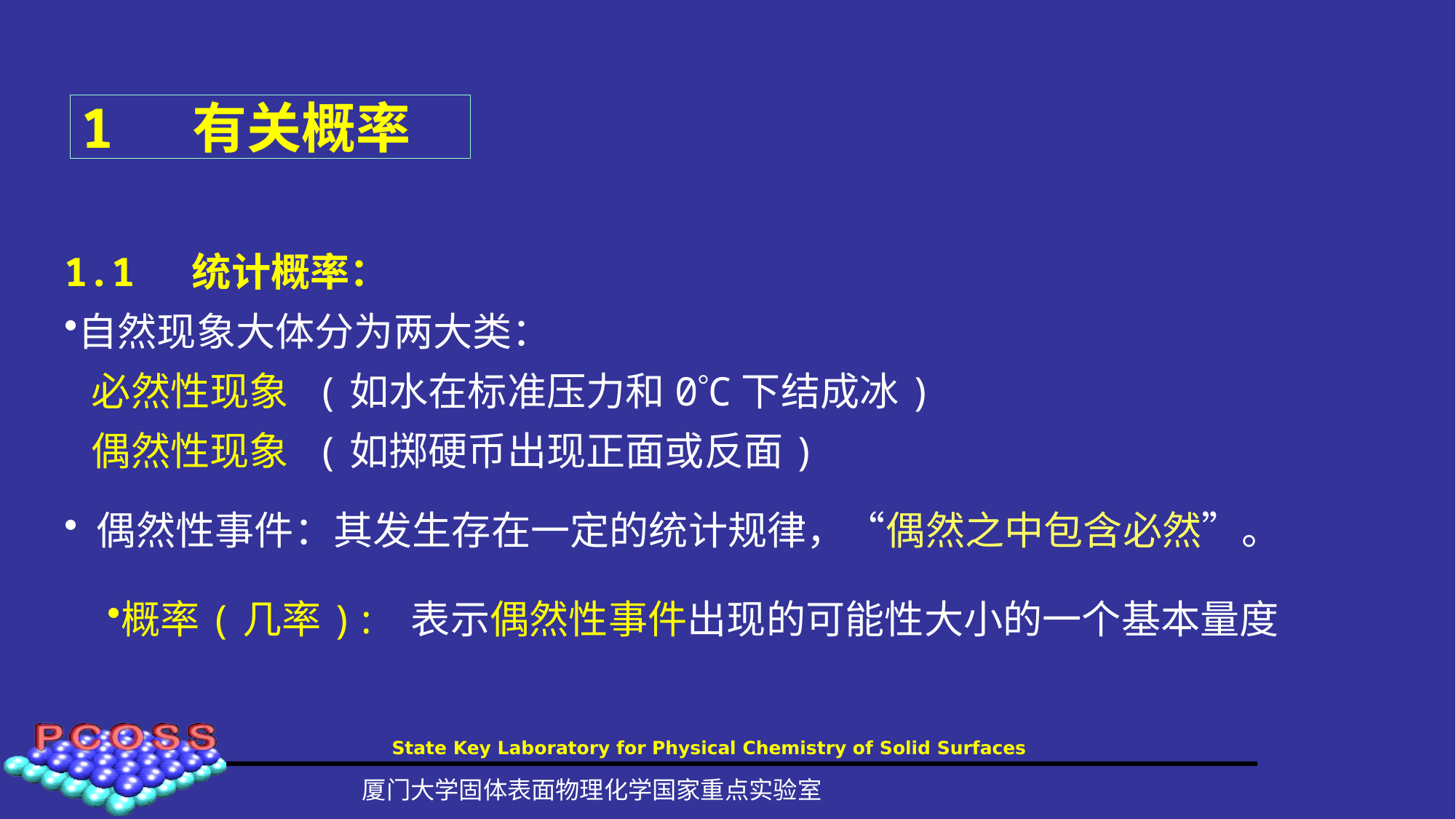

# 1  有关概率
1.1  统计概率：
自然现象大体分为两大类：
  必然性现象  (如水在标准压力和0°C下结成冰)
  偶然性现象  (如掷硬币出现正面或反面)
 偶然性事件：其发生存在一定的统计规律，“偶然之中包含必然”。
概率(几率): 表示偶然性事件出现的可能性大小的一个基本量度